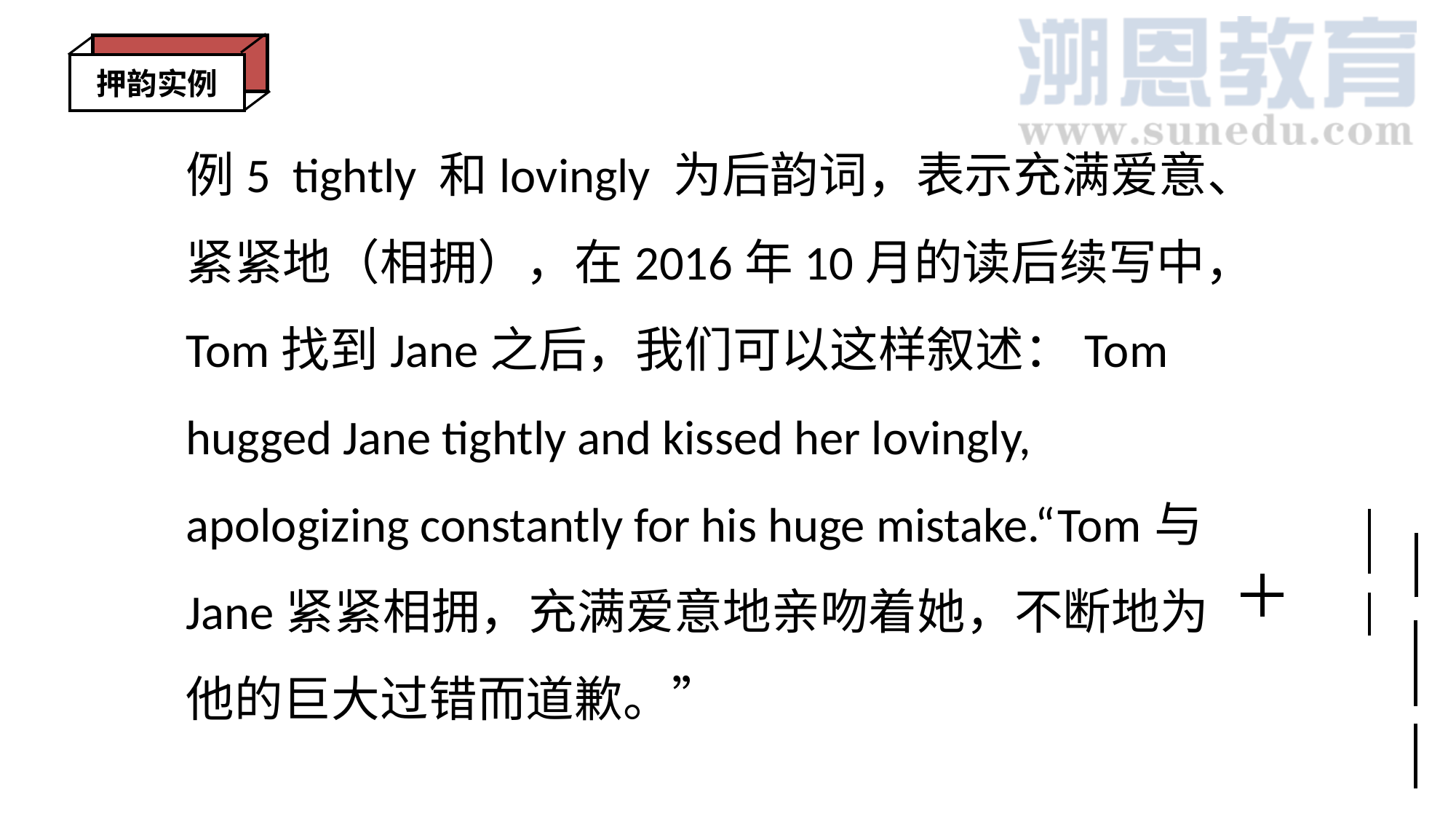

押韵实例
例5  tightly 和lovingly 为后韵词，表示充满爱意、紧紧地（相拥），在2016年10月的读后续写中，Tom找到Jane之后，我们可以这样叙述：Tom hugged Jane tightly and kissed her lovingly, apologizing constantly for his huge mistake.“Tom与Jane紧紧相拥，充满爱意地亲吻着她，不断地为他的巨大过错而道歉。”